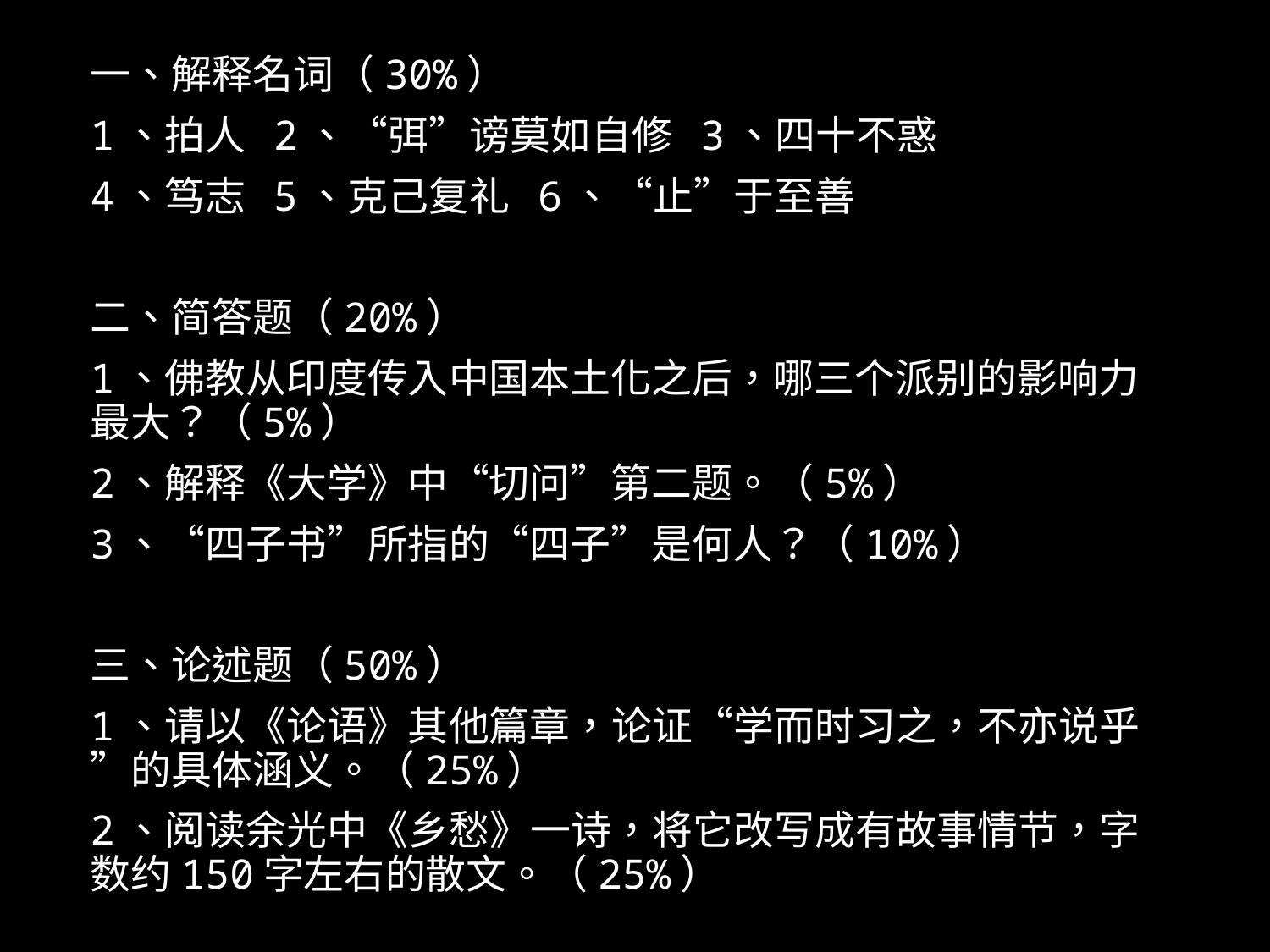

一、解释名词（30%）
1、拍人  2、“弭”谤莫如自修  3、四十不惑
4、笃志  5、克己复礼  6、“止”于至善

二、简答题（20%）
1、佛教从印度传入中国本土化之后，哪三个派别的影响力最大？（5%）
2、解释《大学》中“切问”第二题。（5%）
3、“四子书”所指的“四子”是何人？（10%）

三、论述题（50%）
1、请以《论语》其他篇章，论证“学而时习之，不亦说乎”的具体涵义。（25%）
2、阅读余光中《乡愁》一诗，将它改写成有故事情节，字数约150字左右的散文。（25%）